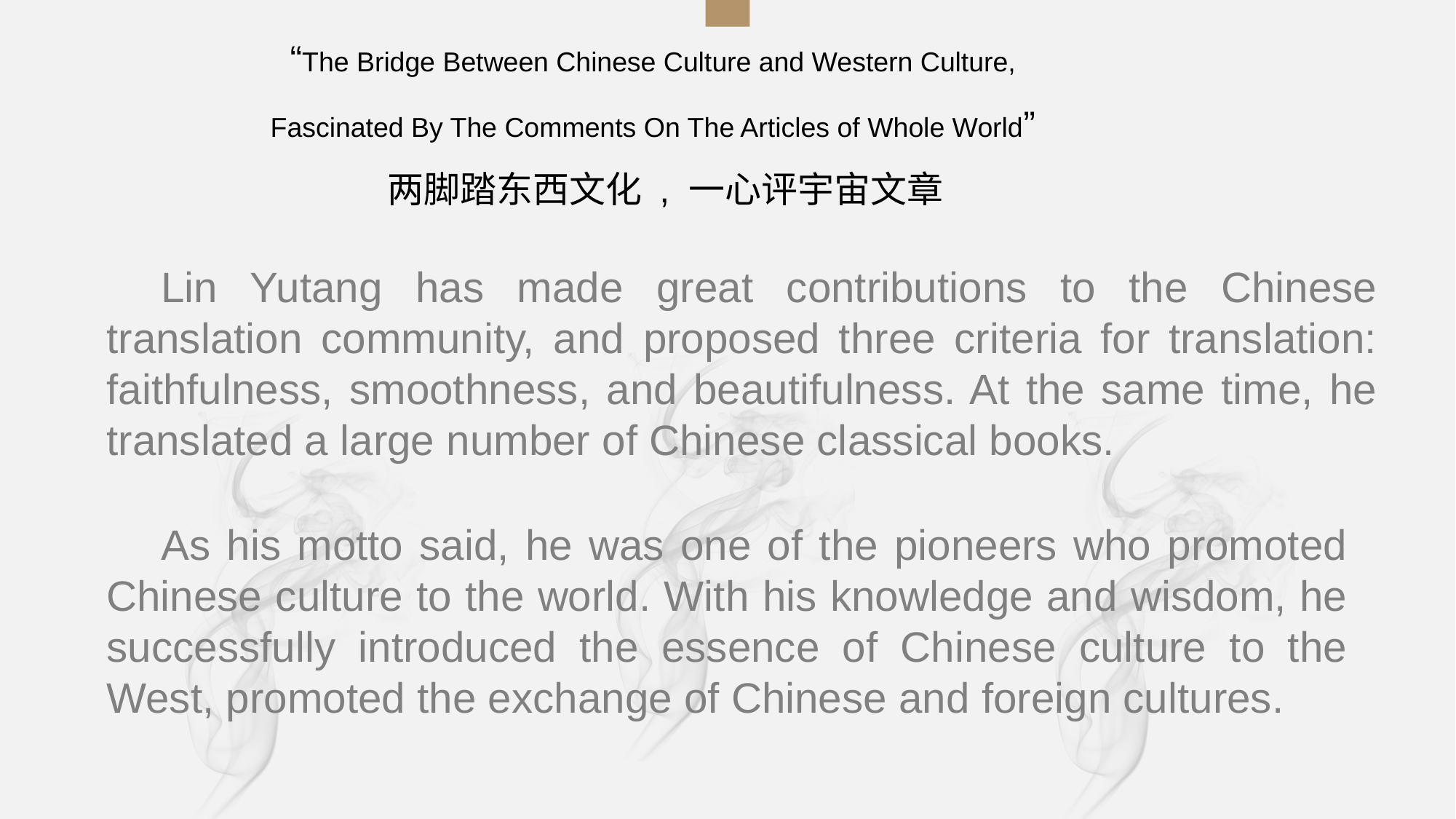

“The Bridge Between Chinese Culture and Western Culture,
Fascinated By The Comments On The Articles of Whole World”
  两脚踏东西文化 , 一心评宇宙文章

Lin Yutang has made great contributions to the Chinese translation community, and proposed three criteria for translation: faithfulness, smoothness, and beautifulness. At the same time, he translated a large number of Chinese classical books.

As his motto said, he was one of the pioneers who promoted Chinese culture to the world. With his knowledge and wisdom, he successfully introduced the essence of Chinese culture to the West, promoted the exchange of Chinese and foreign cultures.